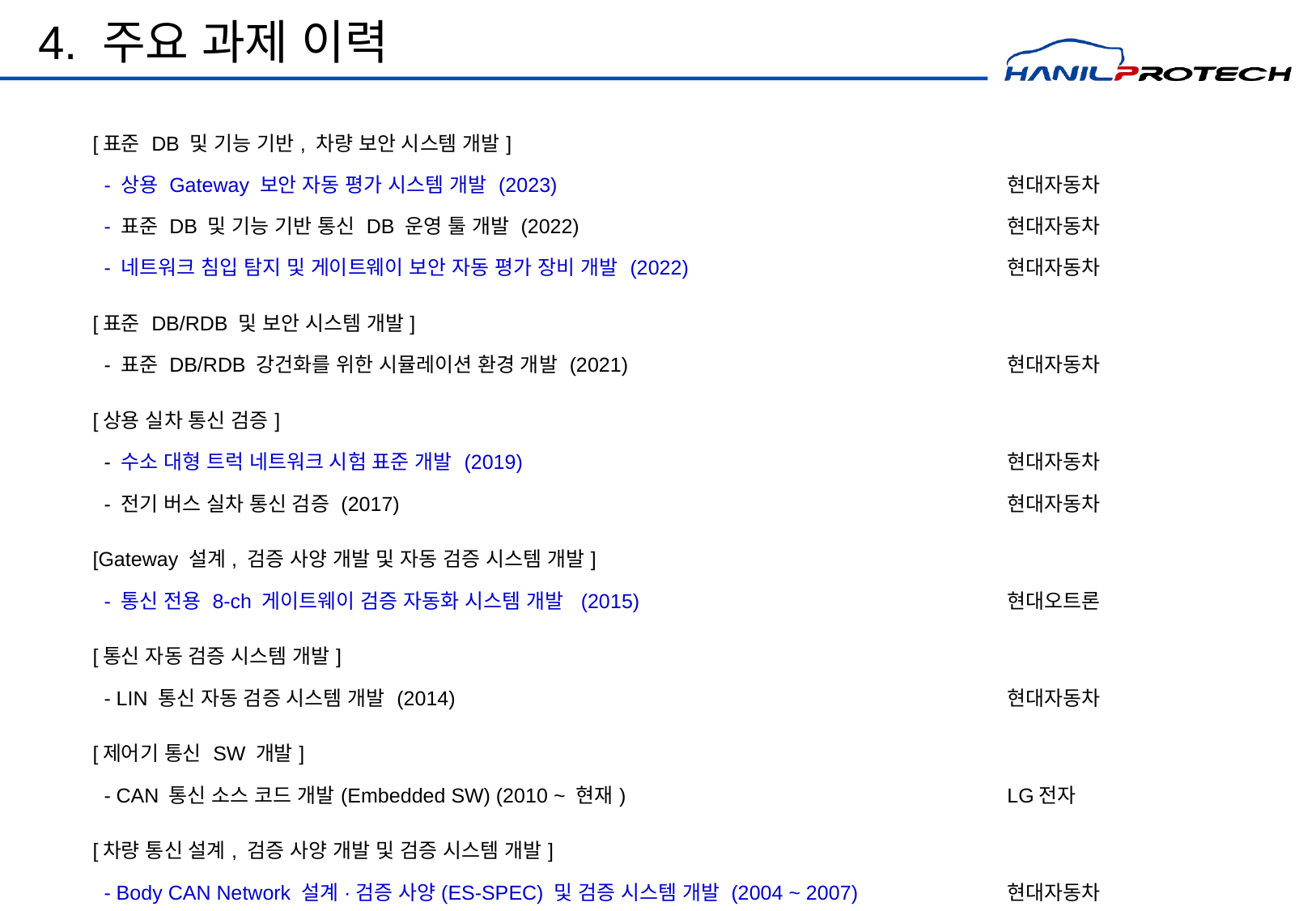

# 4. 주요 과제 이력
| [표준 DB 및 기능 기반, 차량 보안 시스템 개발] |  |
| --- | --- |
| - 상용 Gateway 보안 자동 평가 시스템 개발 (2023) | 현대자동차 |
| - 표준 DB 및 기능 기반 통신 DB 운영 툴 개발 (2022) | 현대자동차 |
| - 네트워크 침입 탐지 및 게이트웨이 보안 자동 평가 장비 개발 (2022) | 현대자동차 |
|  |  |
| [표준 DB/RDB 및 보안 시스템 개발] |  |
| - 표준 DB/RDB 강건화를 위한 시뮬레이션 환경 개발 (2021) | 현대자동차 |
|  |  |
| [상용 실차 통신 검증] |  |
| - 수소 대형 트럭 네트워크 시험 표준 개발 (2019) | 현대자동차 |
| - 전기 버스 실차 통신 검증 (2017) | 현대자동차 |
|  |  |
| [Gateway 설계, 검증 사양 개발 및 자동 검증 시스템 개발] |  |
| - 통신 전용 8-ch 게이트웨이 검증 자동화 시스템 개발 (2015) | 현대오트론 |
|  |  |
| [통신 자동 검증 시스템 개발] |  |
| - LIN 통신 자동 검증 시스템 개발 (2014) | 현대자동차 |
|  |  |
| [제어기 통신 SW 개발] |  |
| - CAN 통신 소스 코드 개발(Embedded SW) (2010 ~ 현재) | LG전자 |
|  |  |
| [차량 통신 설계, 검증 사양 개발 및 검증 시스템 개발] |  |
| - Body CAN Network 설계·검증 사양(ES-SPEC) 및 검증 시스템 개발 (2004 ~ 2007) | 현대자동차 |
| - CAN 네트워크 설계·검증 사양(SES) 및 검증 시스템 개발 (2006~2008) | 쌍용자동차 |